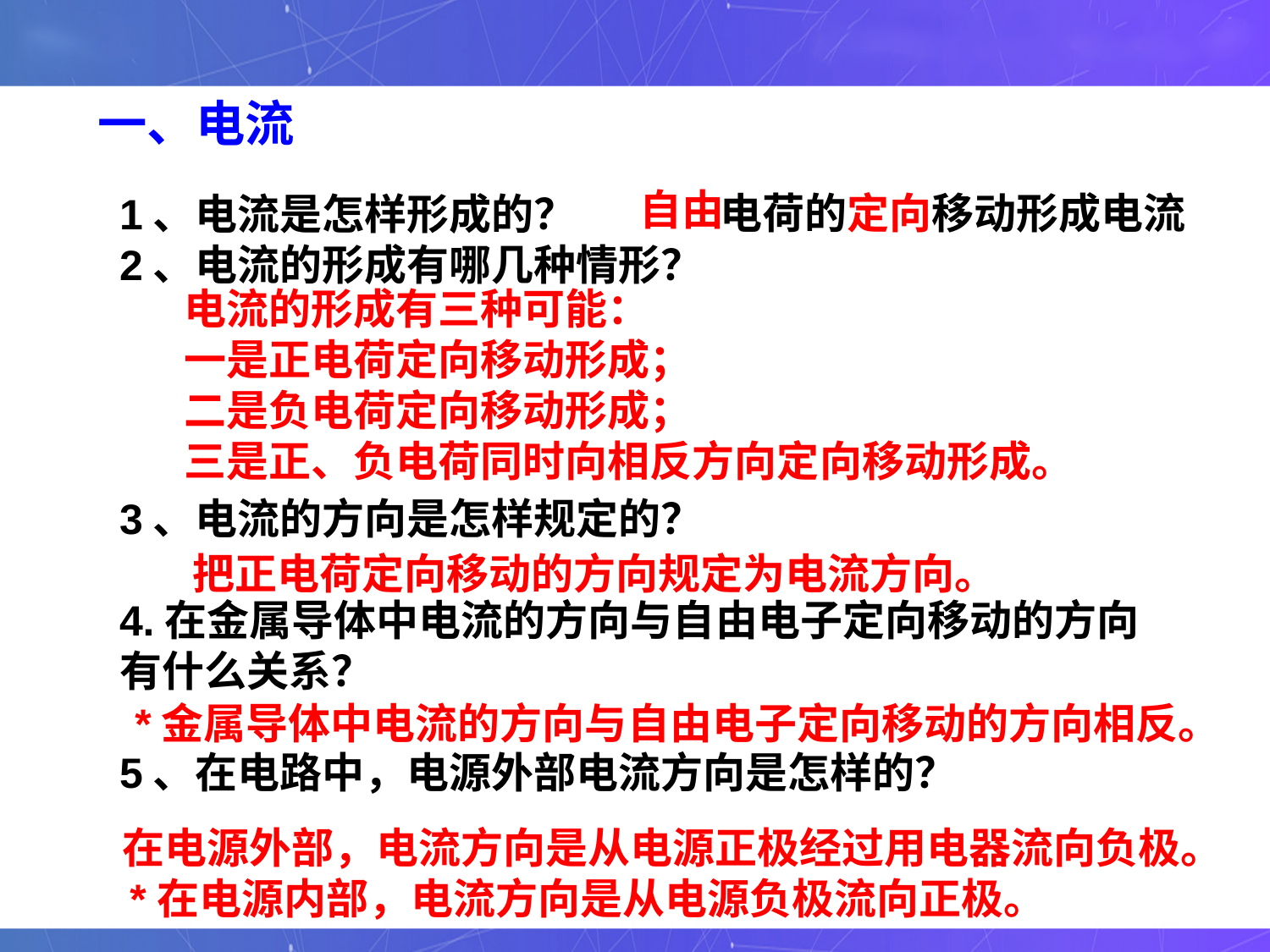

一、电流
自由
　　    电荷的定向移动形成电流
1、电流是怎样形成的？
2、电流的形成有哪几种情形？

3、电流的方向是怎样规定的？

4.在金属导体中电流的方向与自由电子定向移动的方向
有什么关系？

5、在电路中，电源外部电流方向是怎样的？
电流的形成有三种可能：
一是正电荷定向移动形成；
二是负电荷定向移动形成；
三是正、负电荷同时向相反方向定向移动形成。
把正电荷定向移动的方向规定为电流方向。
*金属导体中电流的方向与自由电子定向移动的方向相反。
在电源外部，电流方向是从电源正极经过用电器流向负极。
*在电源内部，电流方向是从电源负极流向正极。